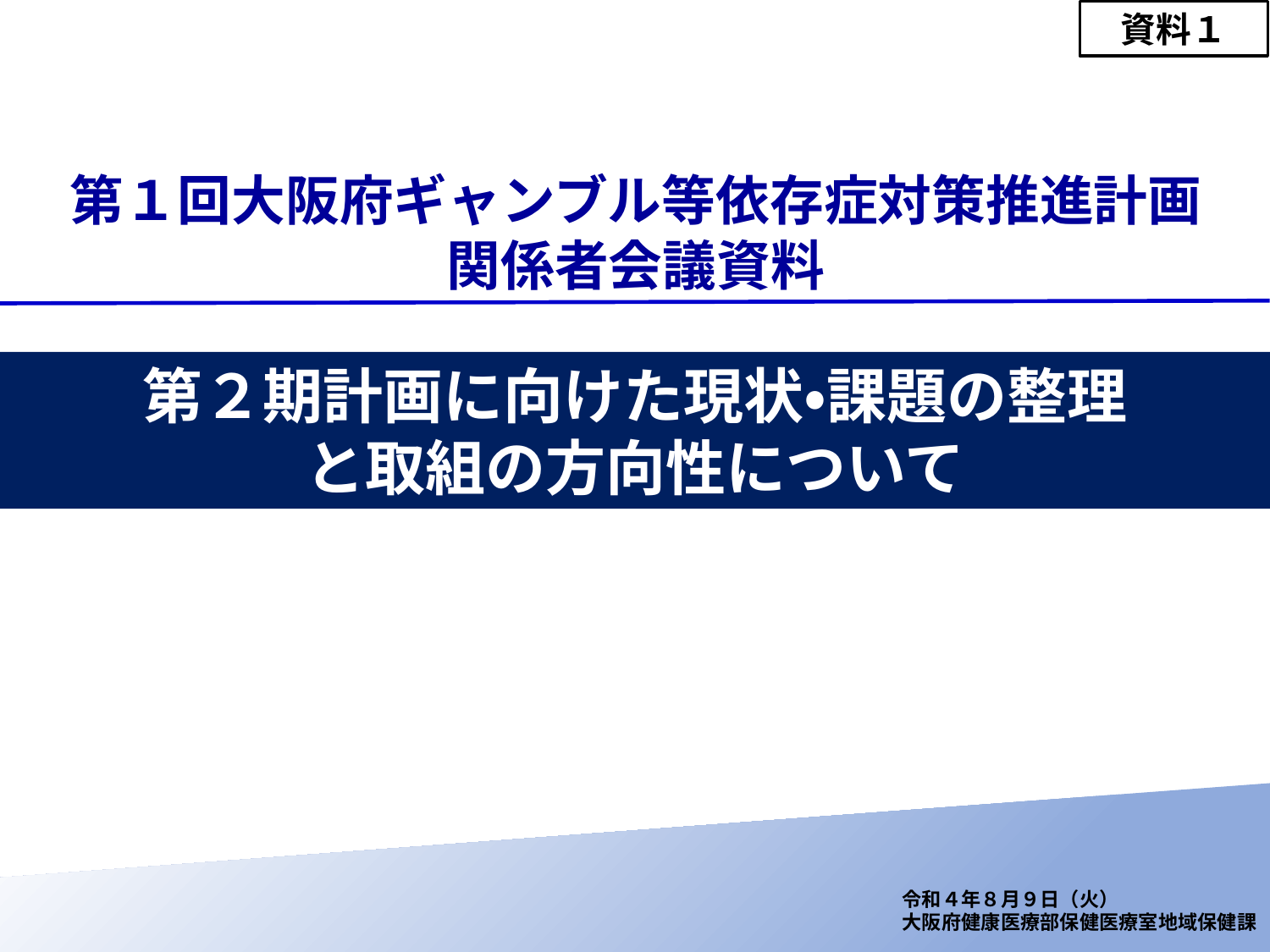

資料１
第１回大阪府ギャンブル等依存症対策推進計画
関係者会議資料
第２期計画に向けた現状・課題の整理
と取組の方向性について

令和４年８月９日（火）
大阪府健康医療部保健医療室地域保健課